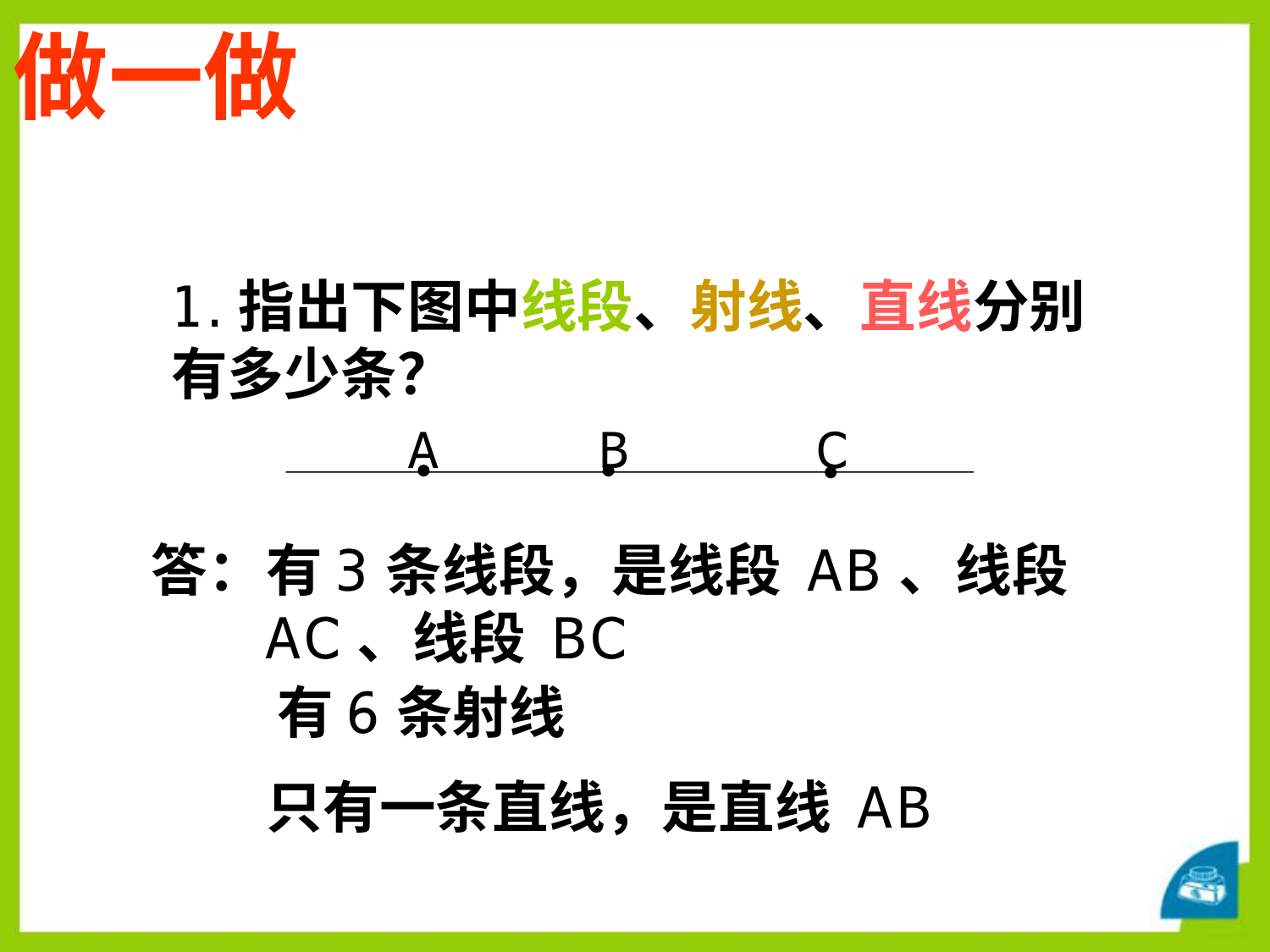

做一做
1.指出下图中线段、射线、直线分别有多少条？
A
B
C

答：
有3条线段，是线段 AB、线段 AC、线段 BC
有6条射线
只有一条直线，是直线 AB